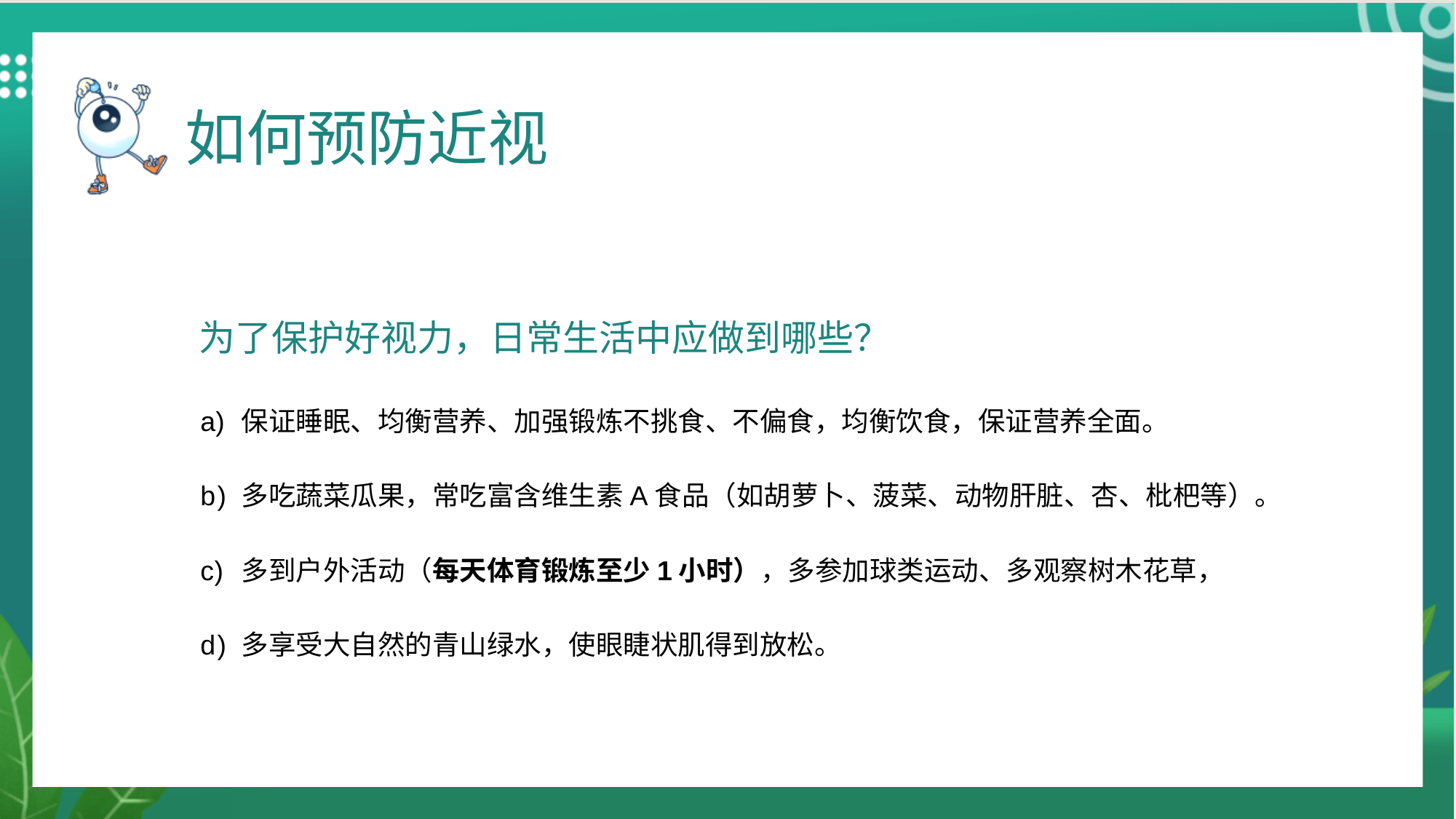

为了保护好视力，日常生活中应做到哪些？
保证睡眠、均衡营养、加强锻炼不挑食、不偏食，均衡饮食，保证营养全面。
多吃蔬菜瓜果，常吃富含维生素A食品（如胡萝卜、菠菜、动物肝脏、杏、枇杷等）。
多到户外活动（每天体育锻炼至少1小时），多参加球类运动、多观察树木花草，
多享受大自然的青山绿水，使眼睫状肌得到放松。